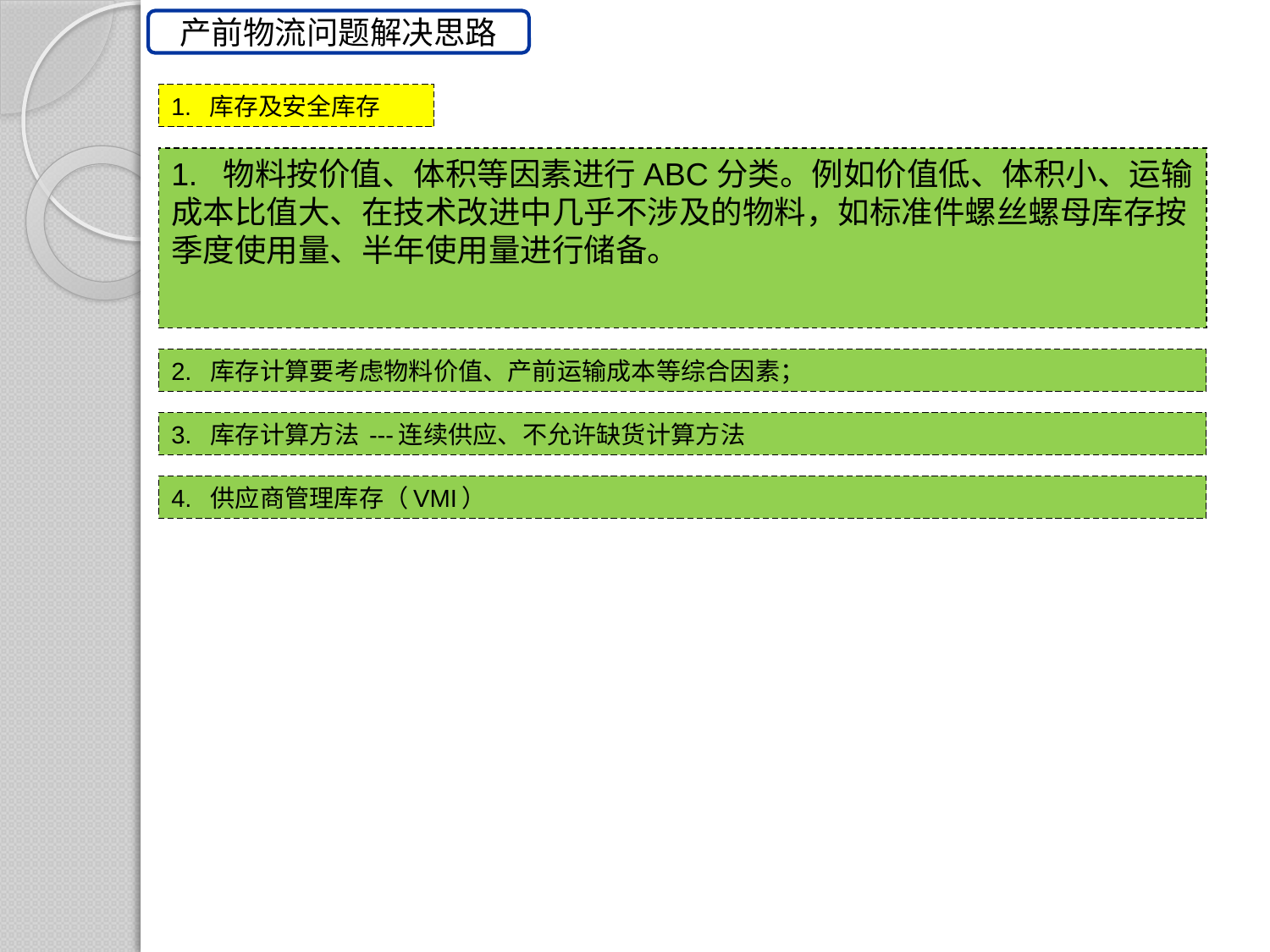

产前物流问题解决思路
1.  库存及安全库存
1.  物料按价值、体积等因素进行ABC分类。例如价值低、体积小、运输成本比值大、在技术改进中几乎不涉及的物料，如标准件螺丝螺母库存按季度使用量、半年使用量进行储备。
2.  库存计算要考虑物料价值、产前运输成本等综合因素；
3.  库存计算方法 ---连续供应、不允许缺货计算方法
4.  供应商管理库存（VMI）